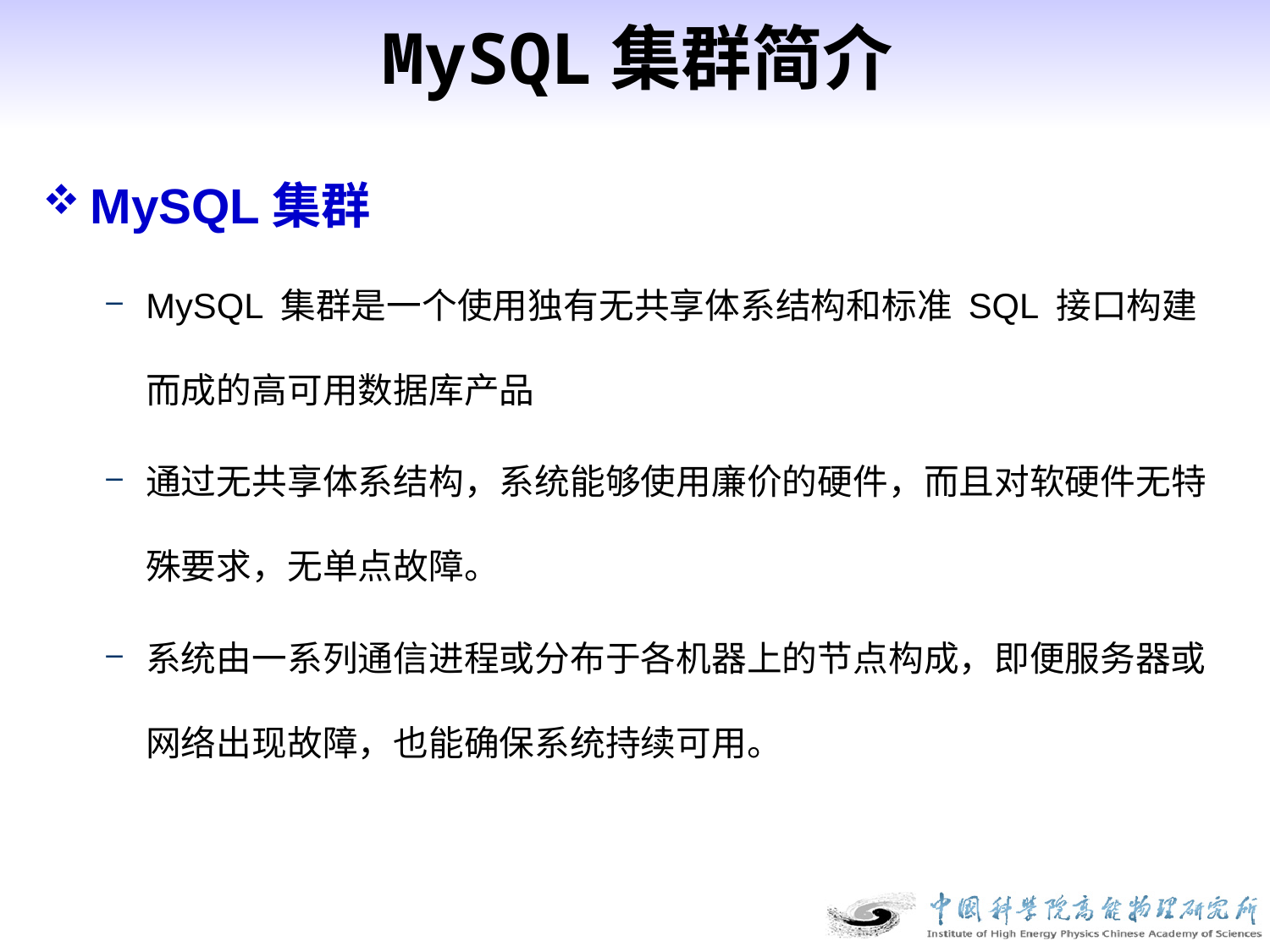

# MySQL集群简介
MySQL集群
MySQL 集群是一个使用独有无共享体系结构和标准 SQL 接口构建而成的高可用数据库产品
通过无共享体系结构，系统能够使用廉价的硬件，而且对软硬件无特殊要求，无单点故障。
系统由一系列通信进程或分布于各机器上的节点构成，即便服务器或网络出现故障，也能确保系统持续可用。